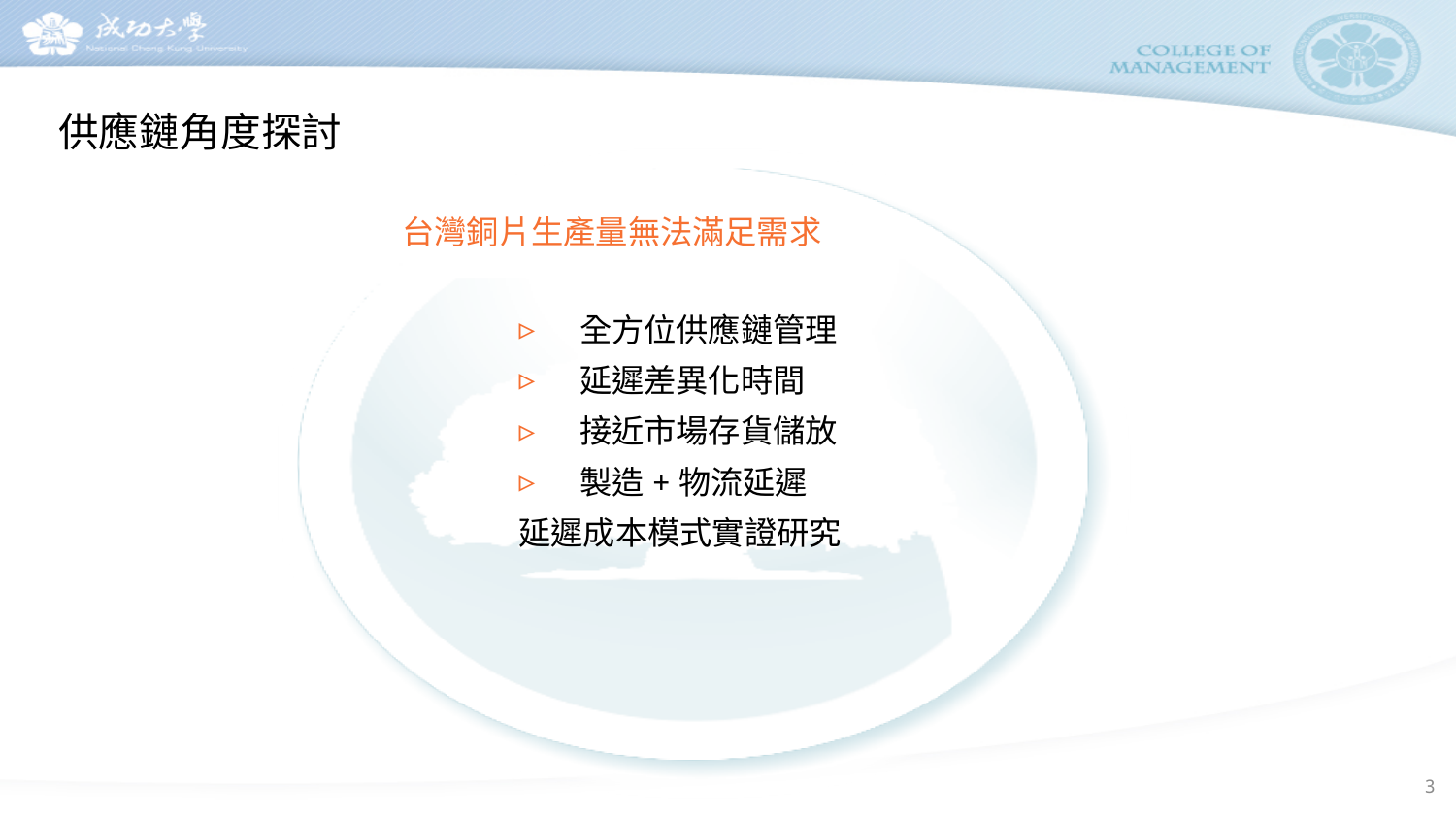

# 供應鏈角度探討
台灣銅片生產量無法滿足需求
全方位供應鏈管理
延遲差異化時間
接近市場存貨儲放
製造+物流延遲
延遲成本模式實證研究
3